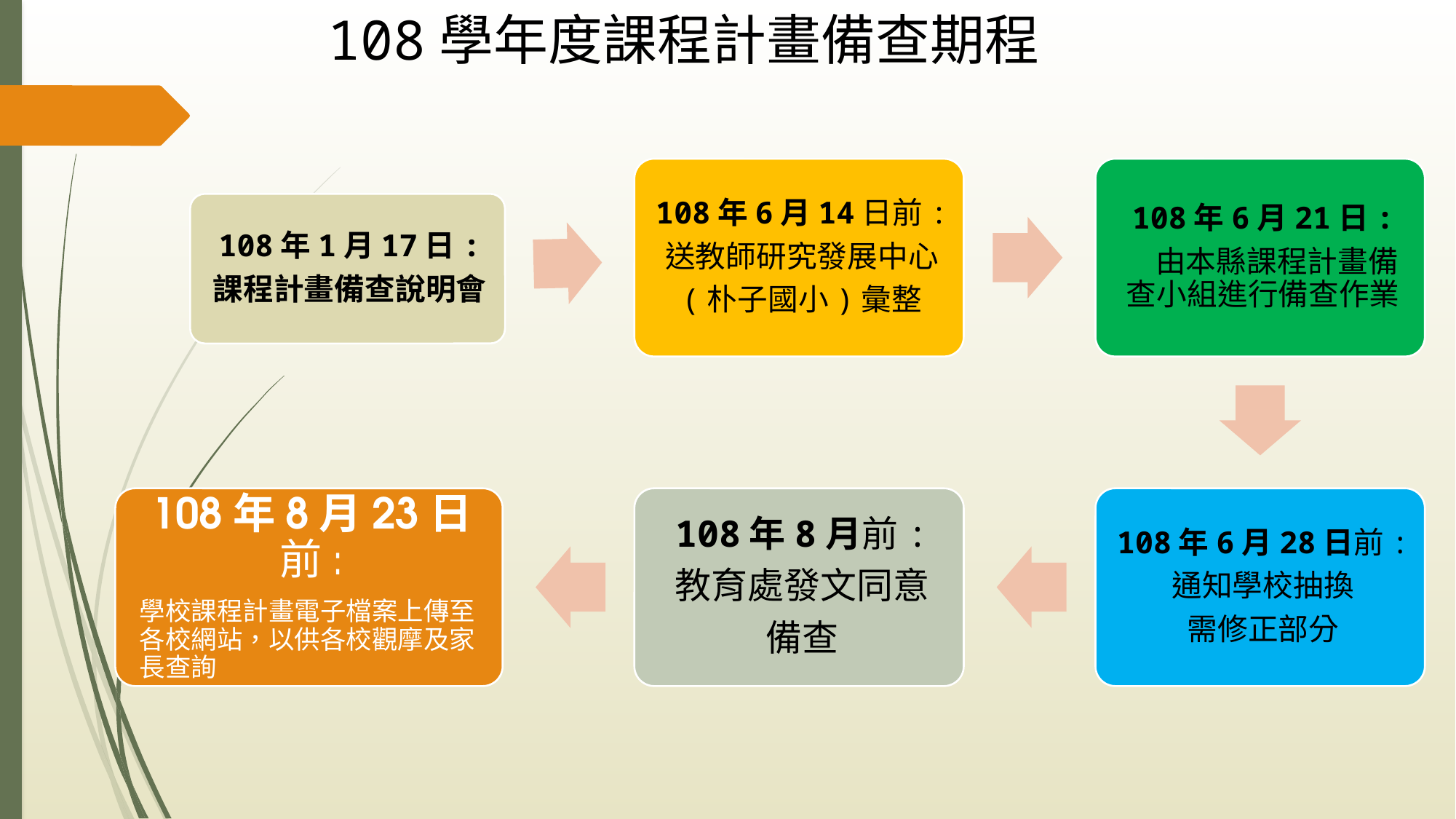

# 108學年度課程計畫備查期程
108年1月17日:
課程計畫備查說明會

108年6月14日前:
送教師研究發展中心
(朴子國小)彙整

108年6月21日:
   由本縣課程計畫備查小組進行備查作業

108年6月28日前:
通知學校抽換
需修正部分

108年8月前:
教育處發文同意
備查

108年8月23日前:
學校課程計畫電子檔案上傳至各校網站，以供各校觀摩及家長查詢